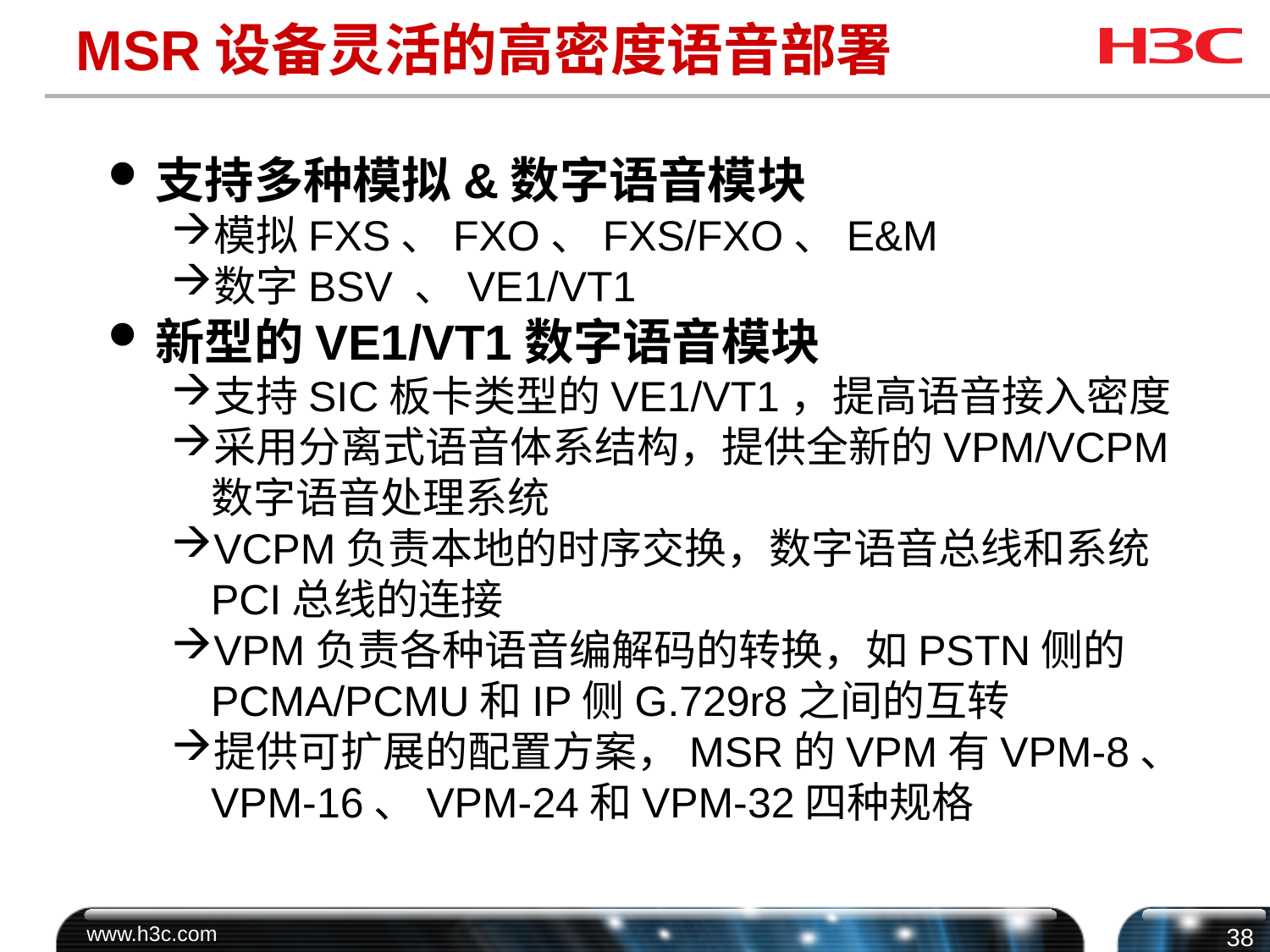

MSR设备灵活的高密度语音部署
支持多种模拟&数字语音模块
模拟FXS、FXO、FXS/FXO、E&M
数字BSV 、VE1/VT1
新型的VE1/VT1数字语音模块
支持SIC板卡类型的VE1/VT1，提高语音接入密度
采用分离式语音体系结构，提供全新的VPM/VCPM数字语音处理系统
VCPM负责本地的时序交换，数字语音总线和系统PCI总线的连接
VPM负责各种语音编解码的转换，如PSTN侧的PCMA/PCMU和IP侧G.729r8之间的互转
提供可扩展的配置方案，MSR的VPM有VPM-8、VPM-16、VPM-24和VPM-32四种规格